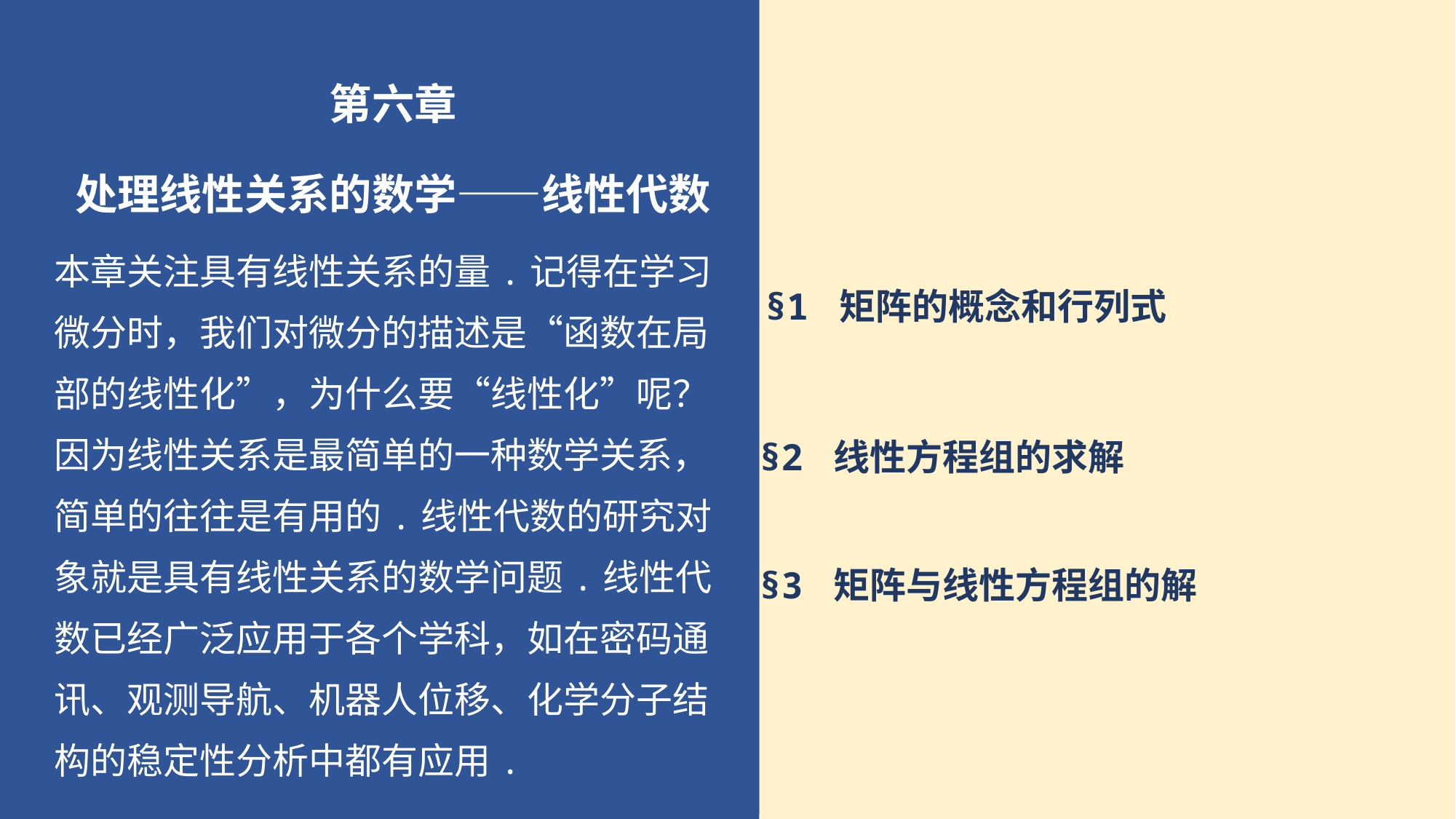

第六章
处理线性关系的数学——线性代数
本章关注具有线性关系的量.记得在学习微分时，我们对微分的描述是“函数在局部的线性化”，为什么要“线性化”呢？因为线性关系是最简单的一种数学关系，简单的往往是有用的.线性代数的研究对象就是具有线性关系的数学问题.线性代数已经广泛应用于各个学科，如在密码通讯、观测导航、机器人位移、化学分子结构的稳定性分析中都有应用.
§1 矩阵的概念和行列式
§2 线性方程组的求解
§3 矩阵与线性方程组的解